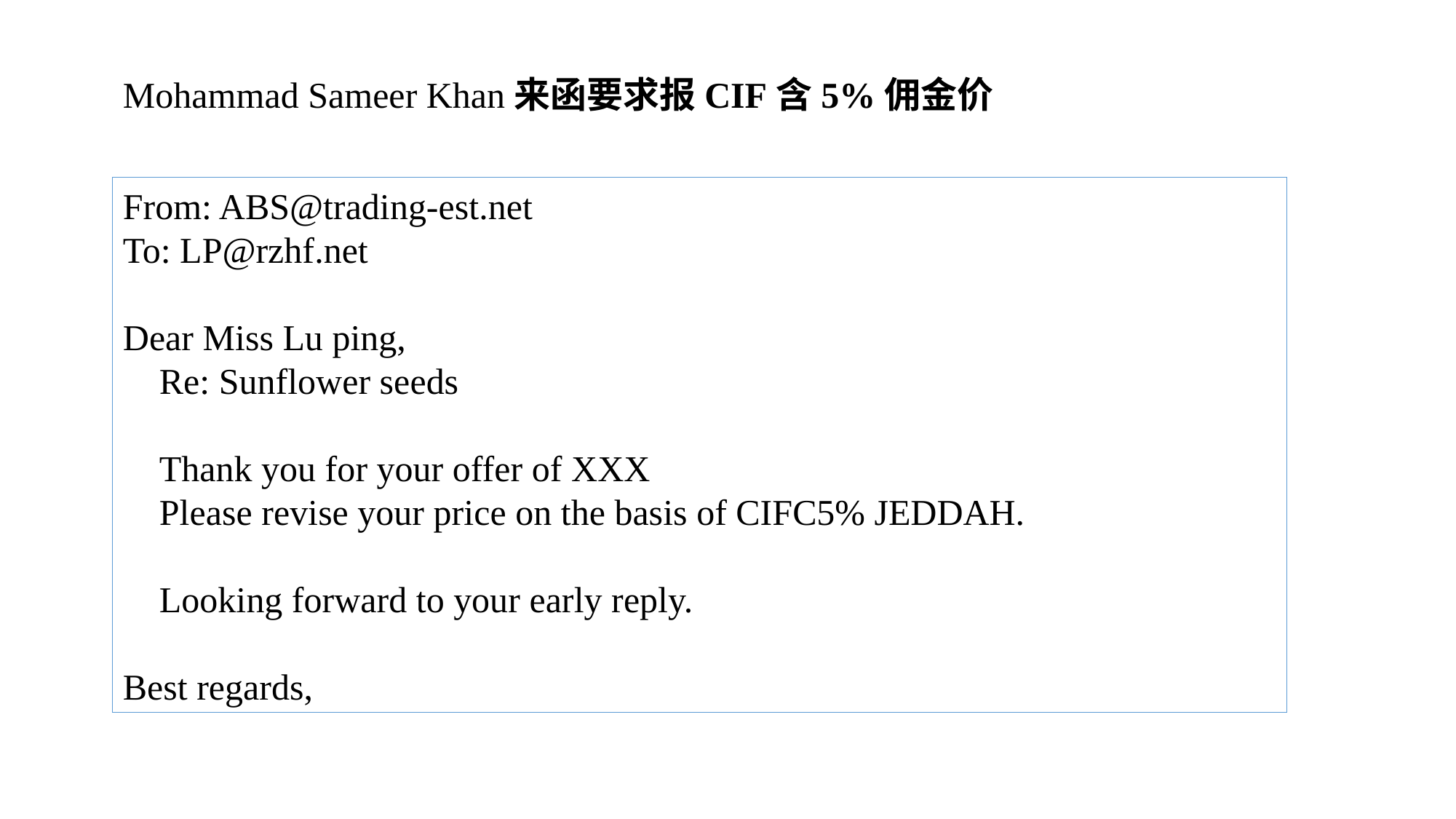

Mohammad Sameer Khan来函要求报CIF含5%佣金价
From: ABS@trading-est.net
To: LP@rzhf.net

Dear Miss Lu ping,
    Re: Sunflower seeds

    Thank you for your offer of XXX
    Please revise your price on the basis of CIFC5% JEDDAH.

    Looking forward to your early reply.

Best regards,